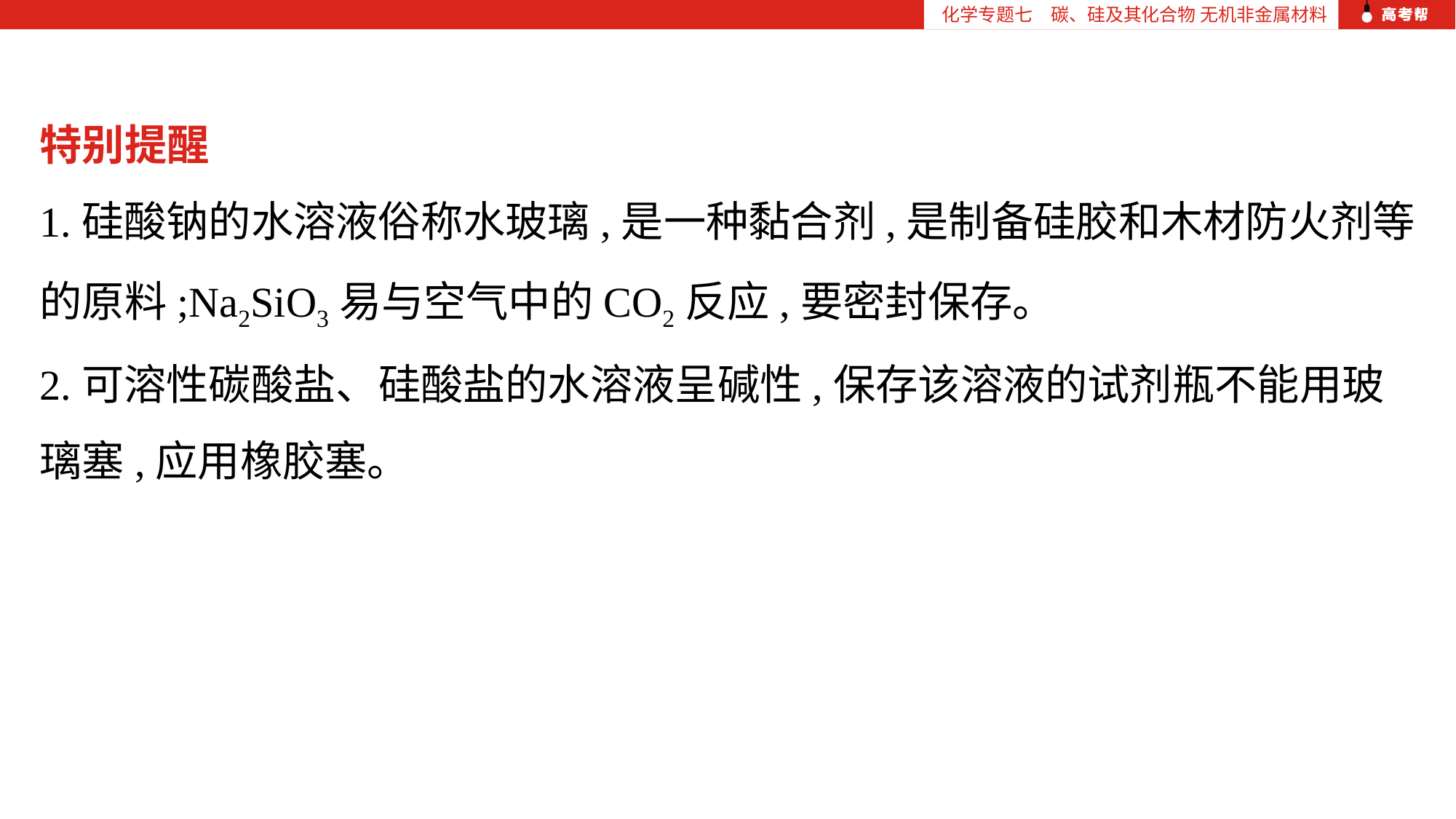

化学专题七　碳、硅及其化合物 无机非金属材料

特别提醒
1.硅酸钠的水溶液俗称水玻璃,是一种黏合剂,是制备硅胶和木材防火剂等的原料;Na2SiO3易与空气中的CO2反应,要密封保存。
2.可溶性碳酸盐、硅酸盐的水溶液呈碱性,保存该溶液的试剂瓶不能用玻璃塞,应用橡胶塞。